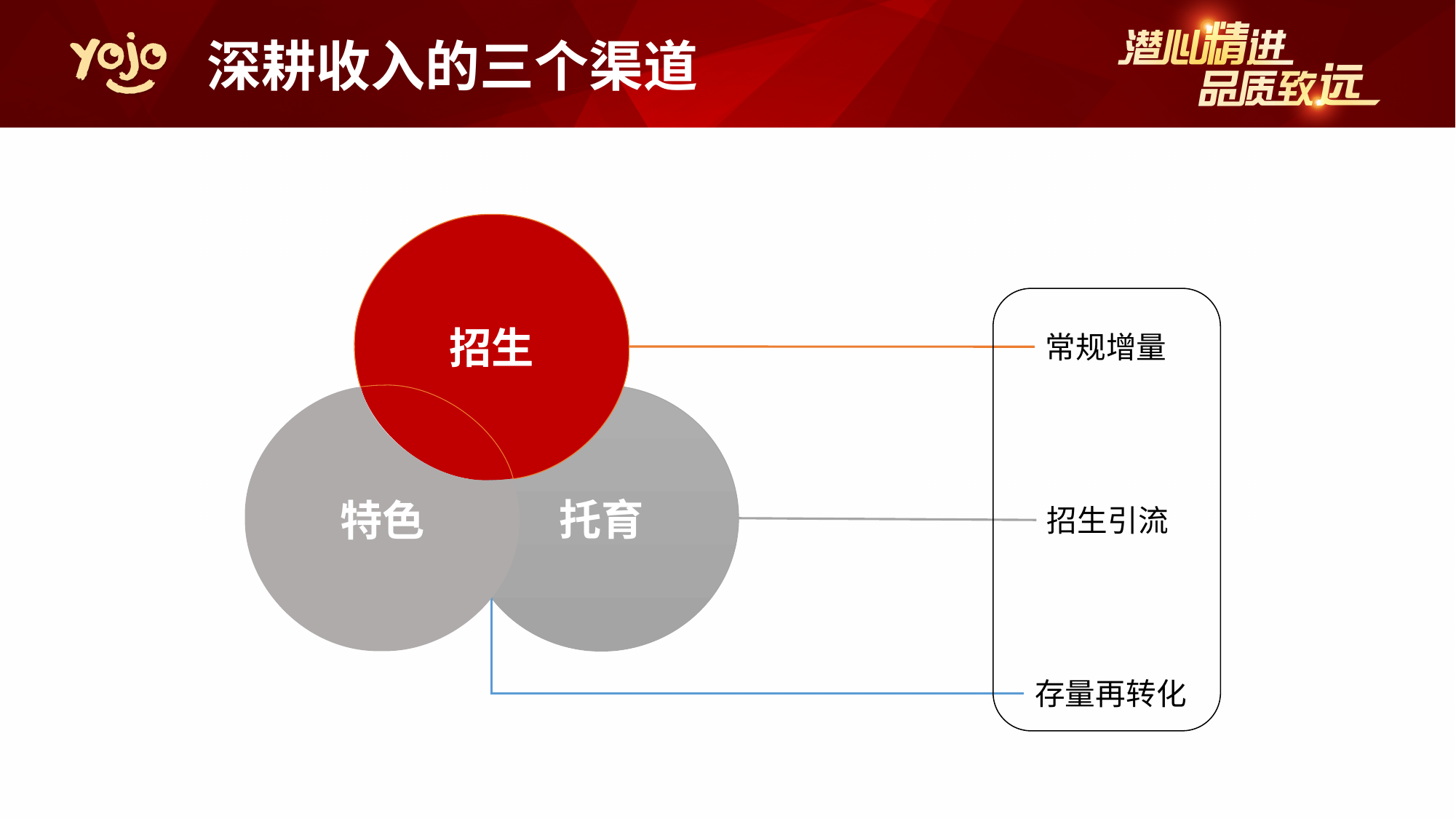

深耕收入的三个渠道
招生
招生

常规增量

托育
特色
招生引流
存量再转化